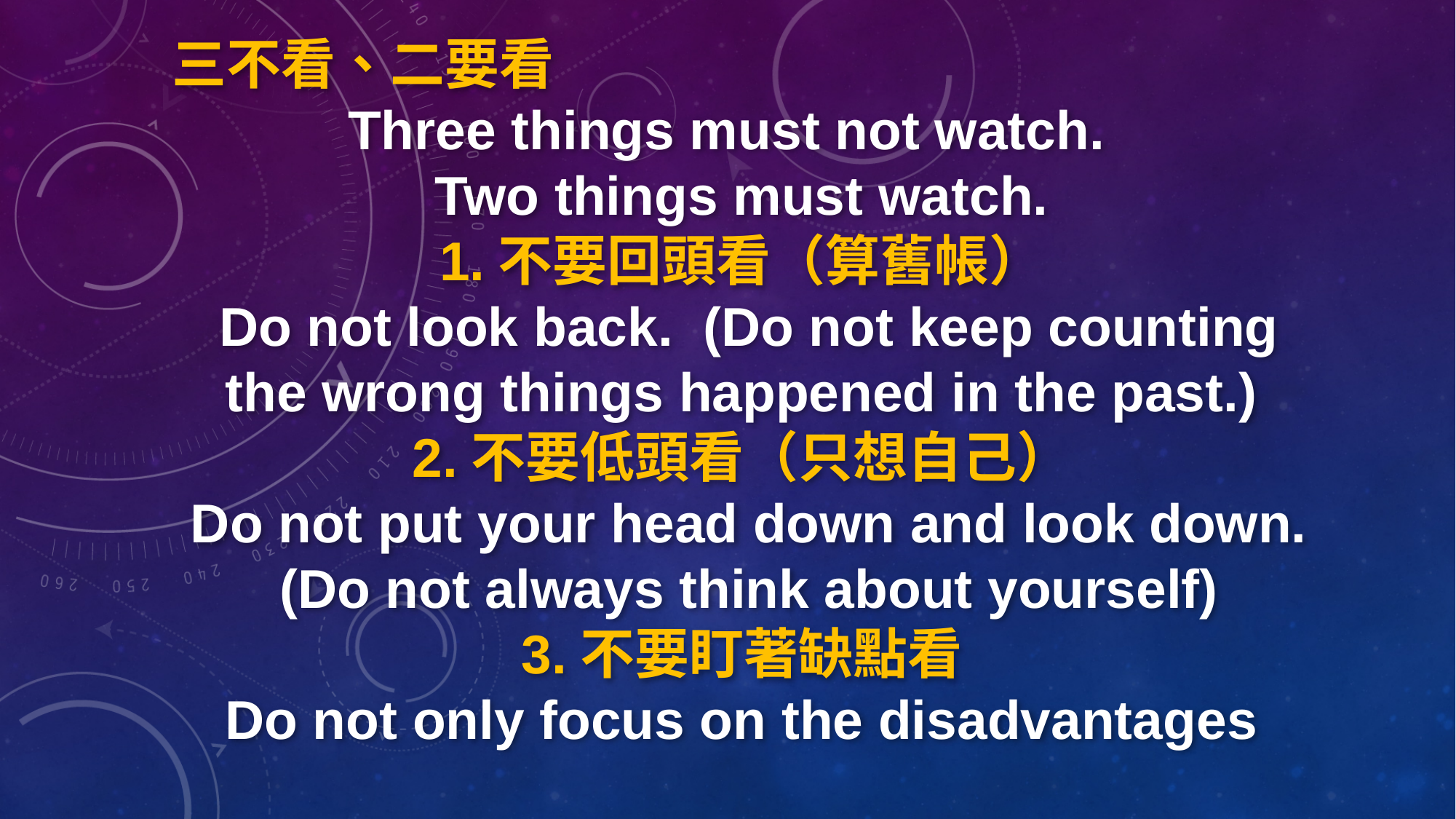

三不看、二要看
Three things must not watch.
Two things must watch.
1.不要回頭看（算舊帳）
 Do not look back.  (Do not keep counting the wrong things happened in the past.)
2.不要低頭看（只想自己）
 Do not put your head down and look down.  (Do not always think about yourself)
3.不要盯著缺點看
Do not only focus on the disadvantages